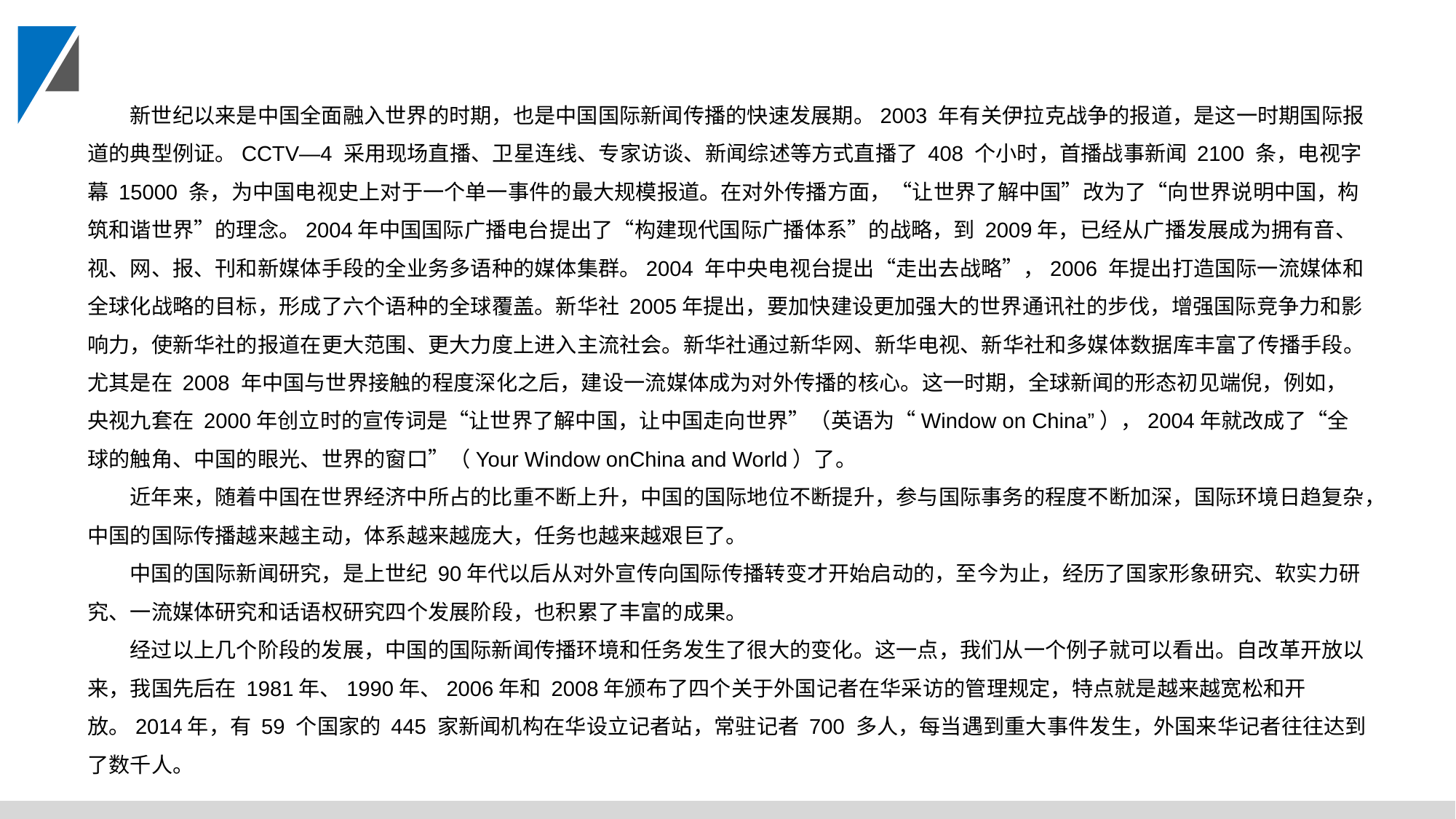

新世纪以来是中国全面融入世界的时期，也是中国国际新闻传播的快速发展期。2003 年有关伊拉克战争的报道，是这一时期国际报道的典型例证。CCTV—4 采用现场直播、卫星连线、专家访谈、新闻综述等方式直播了 408 个小时，首播战事新闻 2100 条，电视字幕 15000 条，为中国电视史上对于一个单一事件的最大规模报道。在对外传播方面，“让世界了解中国”改为了“向世界说明中国，构筑和谐世界”的理念。2004年中国国际广播电台提出了“构建现代国际广播体系”的战略，到 2009年，已经从广播发展成为拥有音、视、网、报、刊和新媒体手段的全业务多语种的媒体集群。2004 年中央电视台提出“走出去战略”，2006 年提出打造国际一流媒体和全球化战略的目标，形成了六个语种的全球覆盖。新华社 2005年提出，要加快建设更加强大的世界通讯社的步伐，增强国际竞争力和影响力，使新华社的报道在更大范围、更大力度上进入主流社会。新华社通过新华网、新华电视、新华社和多媒体数据库丰富了传播手段。尤其是在 2008 年中国与世界接触的程度深化之后，建设一流媒体成为对外传播的核心。这一时期，全球新闻的形态初见端倪，例如，央视九套在 2000年创立时的宣传词是“让世界了解中国，让中国走向世界”（英语为“Window on China”），2004年就改成了“全球的触角、中国的眼光、世界的窗口”（Your Window onChina and World）了。
近年来，随着中国在世界经济中所占的比重不断上升，中国的国际地位不断提升，参与国际事务的程度不断加深，国际环境日趋复杂，中国的国际传播越来越主动，体系越来越庞大，任务也越来越艰巨了。
中国的国际新闻研究，是上世纪 90年代以后从对外宣传向国际传播转变才开始启动的，至今为止，经历了国家形象研究、软实力研究、一流媒体研究和话语权研究四个发展阶段，也积累了丰富的成果。
经过以上几个阶段的发展，中国的国际新闻传播环境和任务发生了很大的变化。这一点，我们从一个例子就可以看出。自改革开放以来，我国先后在 1981年、1990年、2006年和 2008年颁布了四个关于外国记者在华采访的管理规定，特点就是越来越宽松和开放。2014年，有 59 个国家的 445 家新闻机构在华设立记者站，常驻记者 700 多人，每当遇到重大事件发生，外国来华记者往往达到了数千人。